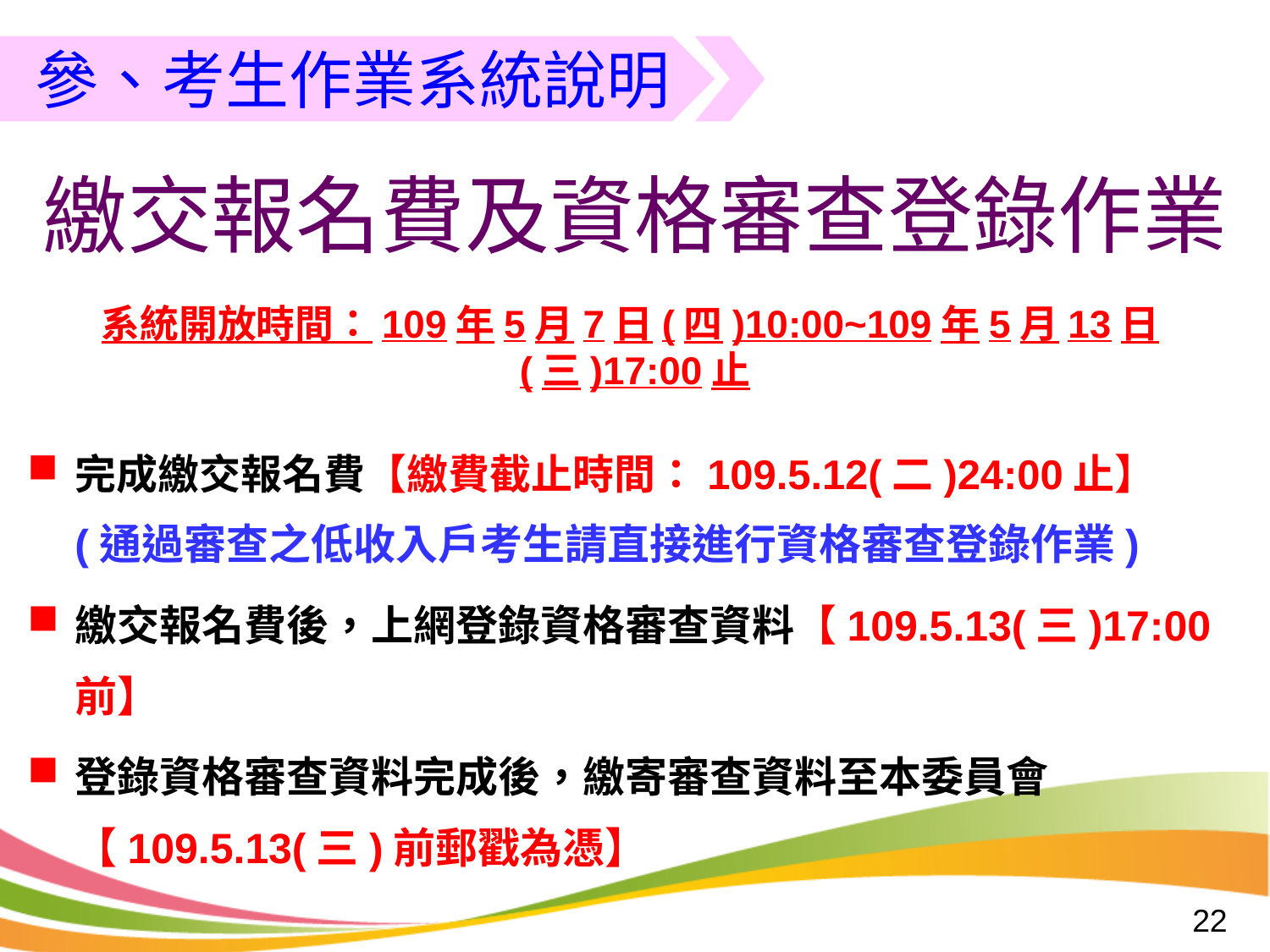

參、考生作業系統說明
繳交報名費及資格審查登錄作業
系統開放時間：109年5月7日(四)10:00~109年5月13日(三)17:00止
完成繳交報名費【繳費截止時間：109.5.12(二)24:00止】
    (通過審查之低收入戶考生請直接進行資格審查登錄作業)
繳交報名費後，上網登錄資格審查資料【109.5.13(三)17:00前】
登錄資格審查資料完成後，繳寄審查資料至本委員會【109.5.13(三)前郵戳為憑】